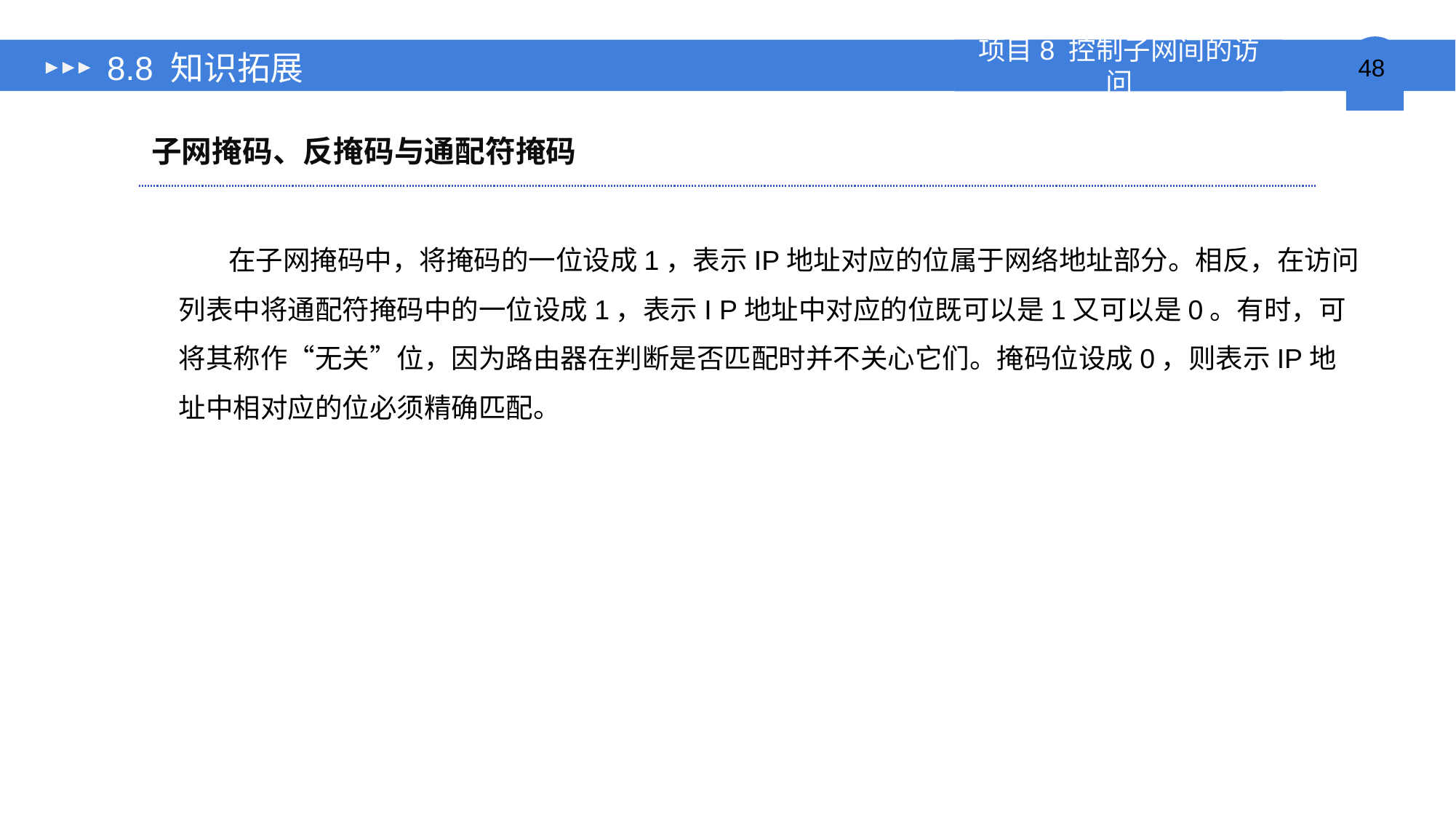

# 8.8 知识拓展
子网掩码、反掩码与通配符掩码

       在子网掩码中，将掩码的一位设成1，表示IP地址对应的位属于网络地址部分。相反，在访问列表中将通配符掩码中的一位设成1，表示I P地址中对应的位既可以是1又可以是0。有时，可将其称作“无关”位，因为路由器在判断是否匹配时并不关心它们。掩码位设成0，则表示IP地址中相对应的位必须精确匹配。